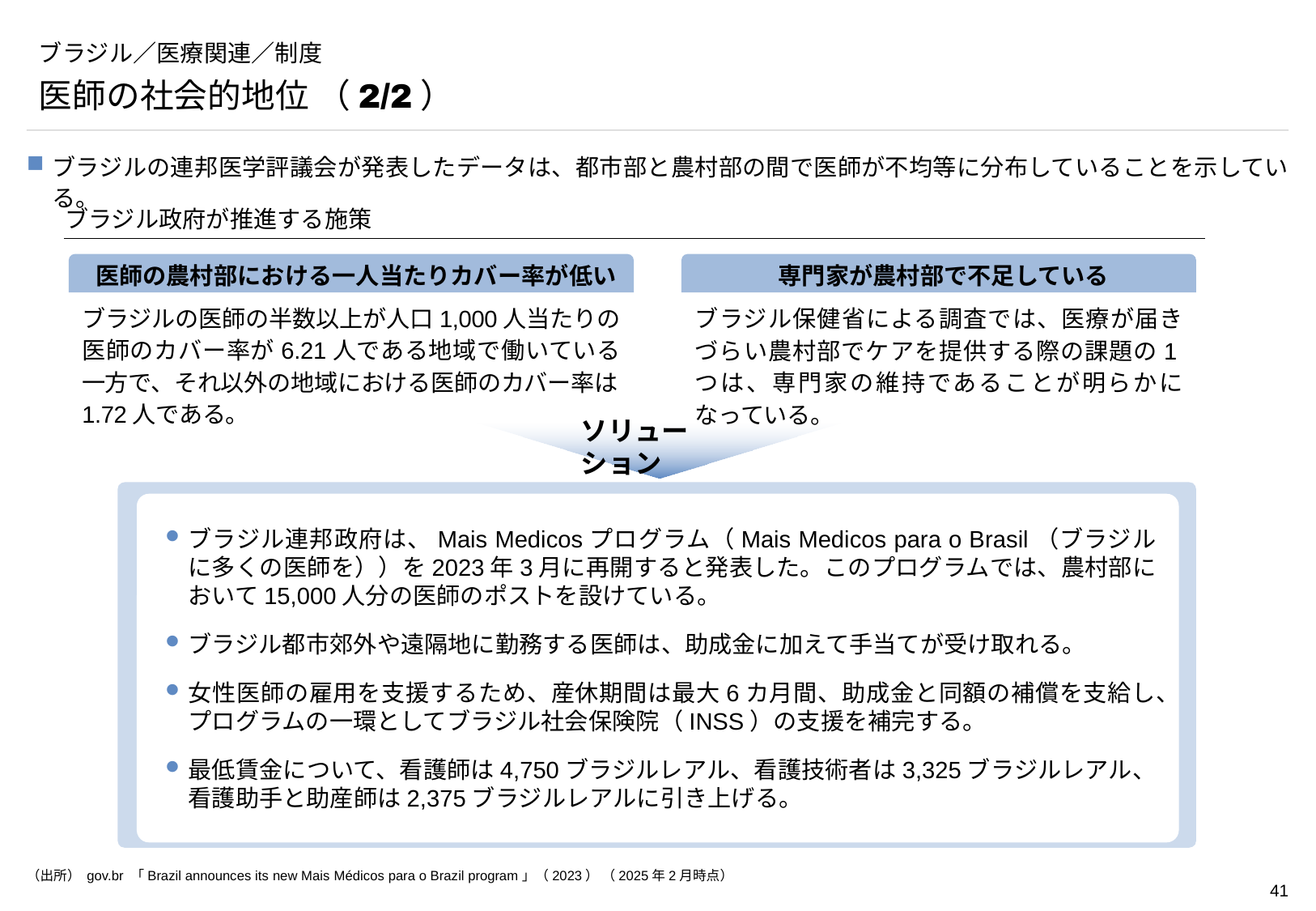

# ブラジル／医療関連／制度
医師の社会的地位 （2/2）
ブラジルの連邦医学評議会が発表したデータは、都市部と農村部の間で医師が不均等に分布していることを示している。

ブラジル政府が推進する施策
医師の農村部における一人当たりカバー率が低い
専門家が農村部で不足している
ブラジルの医師の半数以上が人口1,000人当たりの医師のカバー率が6.21人である地域で働いている一方で、それ以外の地域における医師のカバー率は1.72人である。
ブラジル保健省による調査では、医療が届きづらい農村部でケアを提供する際の課題の1つは、専門家の維持であることが明らかになっている。
ソリューション

ブラジル連邦政府は、Mais Medicosプログラム（Mais Medicos para o Brasil（ブラジルに多くの医師を））を2023年3月に再開すると発表した。このプログラムでは、農村部において15,000人分の医師のポストを設けている。
ブラジル都市郊外や遠隔地に勤務する医師は、助成金に加えて手当てが受け取れる。
女性医師の雇用を支援するため、産休期間は最大6カ月間、助成金と同額の補償を支給し、プログラムの一環としてブラジル社会保険院（INSS）の支援を補完する。
最低賃金について、看護師は4,750ブラジルレアル、看護技術者は3,325ブラジルレアル、看護助手と助産師は2,375ブラジルレアルに引き上げる。
（出所） gov.br 「Brazil announces its new Mais Médicos para o Brazil program」（2023） （2025年2月時点）